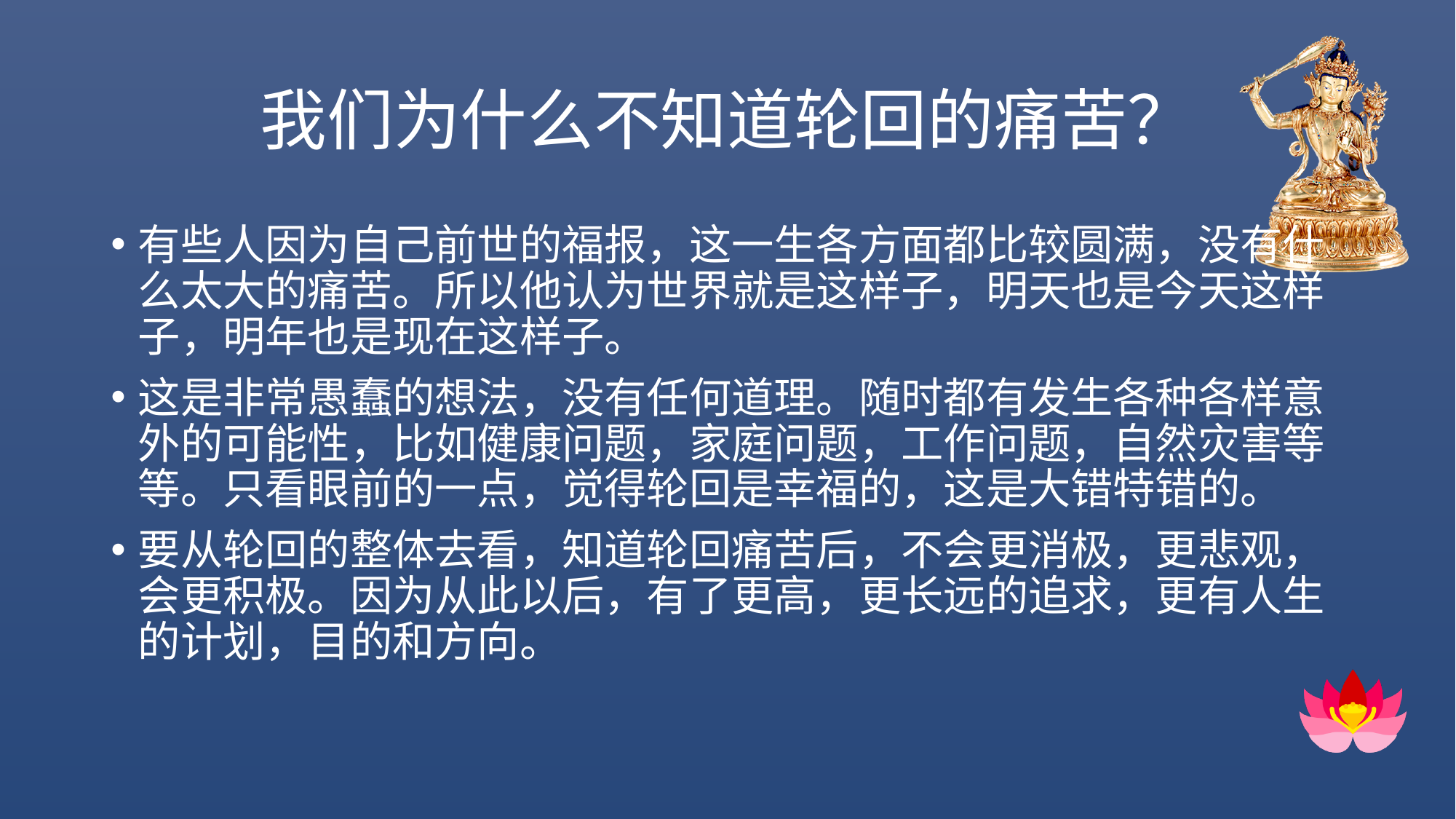

# 我们为什么不知道轮回的痛苦？
有些人因为自己前世的福报，这一生各方面都比较圆满，没有什么太大的痛苦。所以他认为世界就是这样子，明天也是今天这样子，明年也是现在这样子。
这是非常愚蠢的想法，没有任何道理。随时都有发生各种各样意外的可能性，比如健康问题，家庭问题，工作问题，自然灾害等等。只看眼前的一点，觉得轮回是幸福的，这是大错特错的。
要从轮回的整体去看，知道轮回痛苦后，不会更消极，更悲观，会更积极。因为从此以后，有了更高，更长远的追求，更有人生的计划，目的和方向。